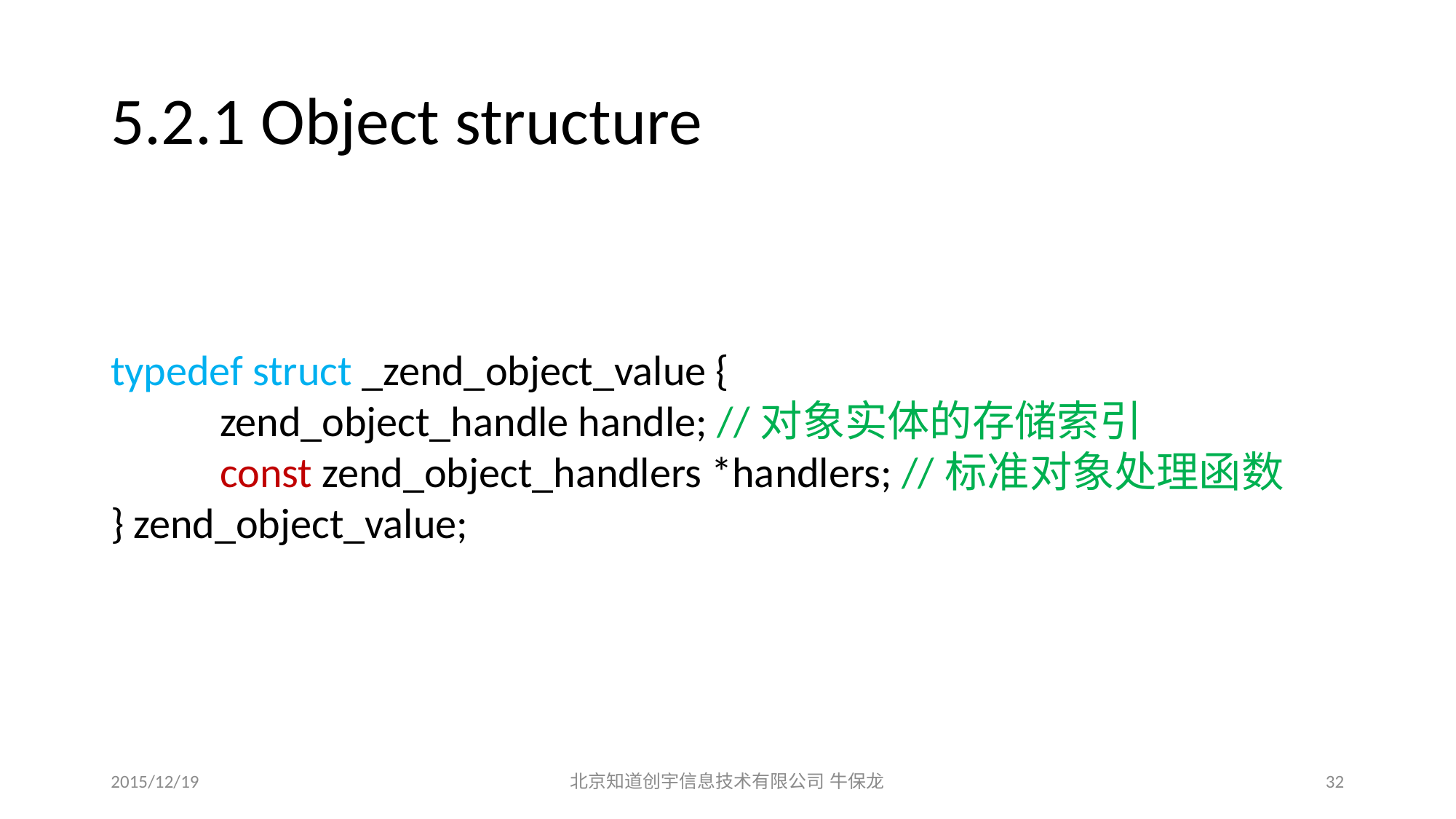

# 5.2.1 Object structure
typedef struct _zend_object_value {
	zend_object_handle handle; //对象实体的存储索引
	const zend_object_handlers *handlers; //标准对象处理函数
} zend_object_value;
2015/12/19
北京知道创宇信息技术有限公司 牛保龙
32